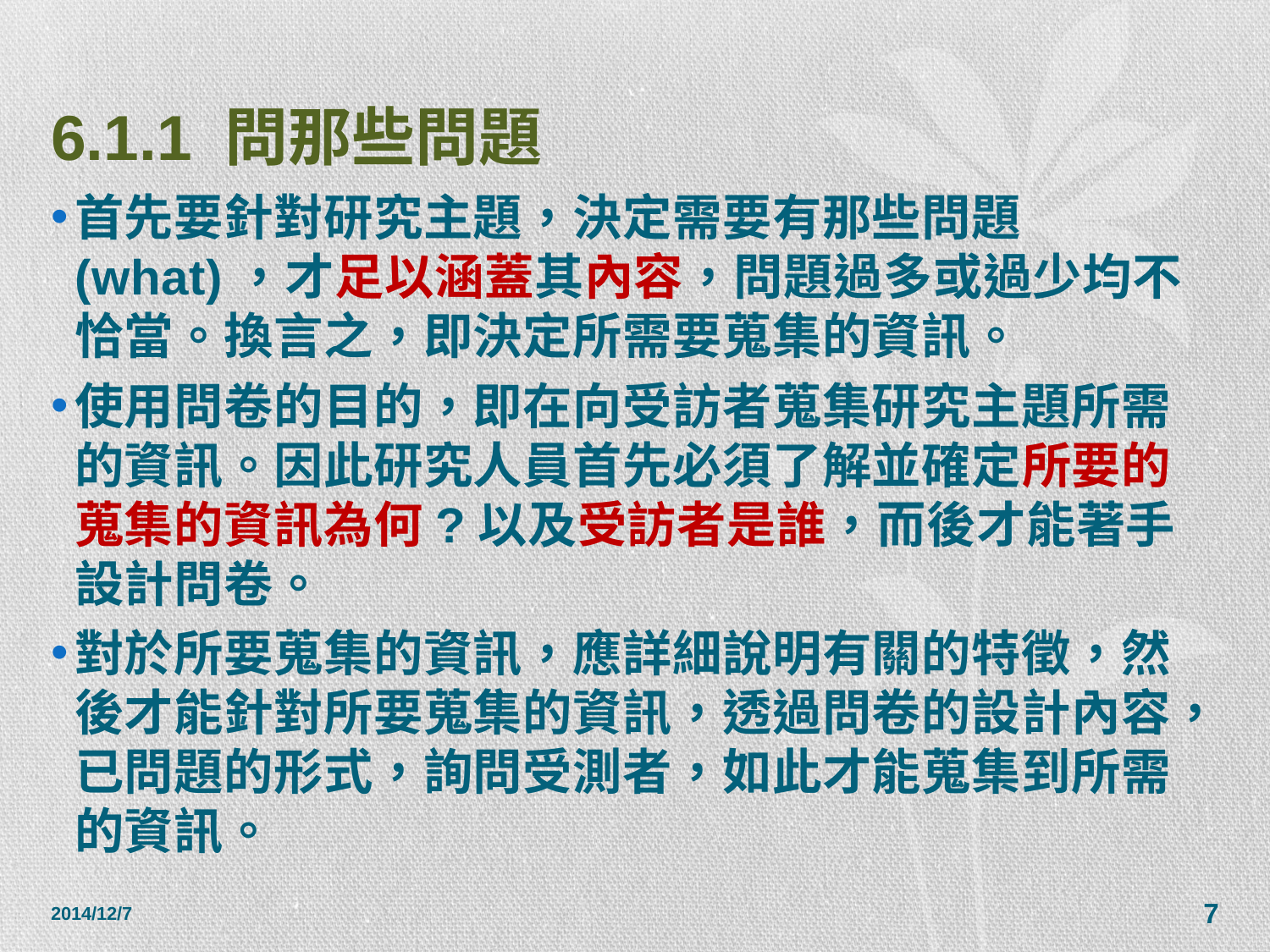

# 6.1.1 問那些問題
首先要針對研究主題，決定需要有那些問題(what)，才足以涵蓋其內容，問題過多或過少均不恰當。換言之，即決定所需要蒐集的資訊。
使用問卷的目的，即在向受訪者蒐集研究主題所需的資訊。因此研究人員首先必須了解並確定所要的蒐集的資訊為何?以及受訪者是誰，而後才能著手設計問卷。
對於所要蒐集的資訊，應詳細說明有關的特徵，然後才能針對所要蒐集的資訊，透過問卷的設計內容，已問題的形式，詢問受測者，如此才能蒐集到所需的資訊。
2014/12/7
7